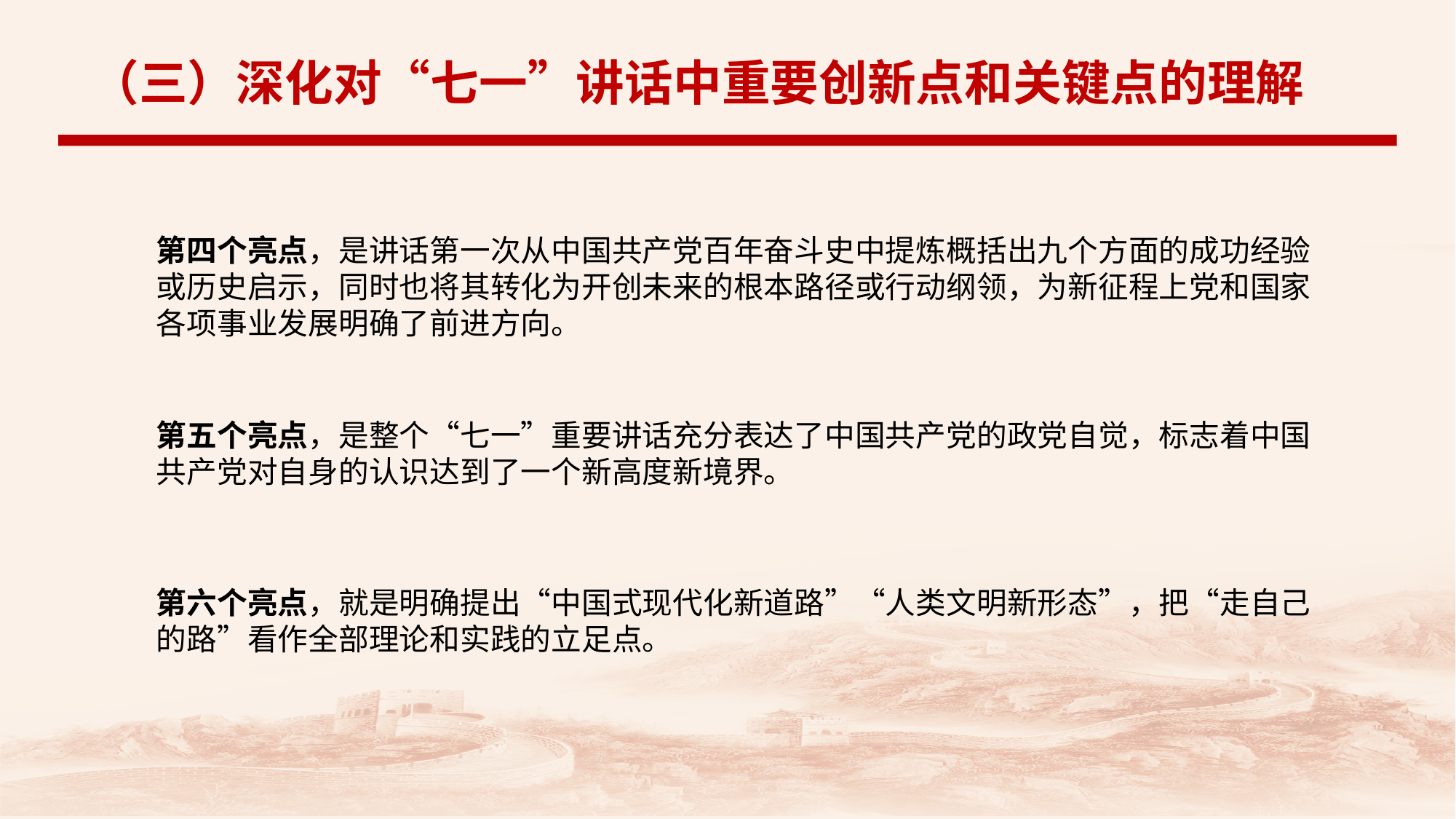

（三）深化对“七一”讲话中重要创新点和关键点的理解

第四个亮点，是讲话第一次从中国共产党百年奋斗史中提炼概括出九个方面的成功经验或历史启示，同时也将其转化为开创未来的根本路径或行动纲领，为新征程上党和国家各项事业发展明确了前进方向。
第五个亮点，是整个“七一”重要讲话充分表达了中国共产党的政党自觉，标志着中国共产党对自身的认识达到了一个新高度新境界。
第六个亮点，就是明确提出“中国式现代化新道路”“人类文明新形态”，把“走自己的路”看作全部理论和实践的立足点。
8